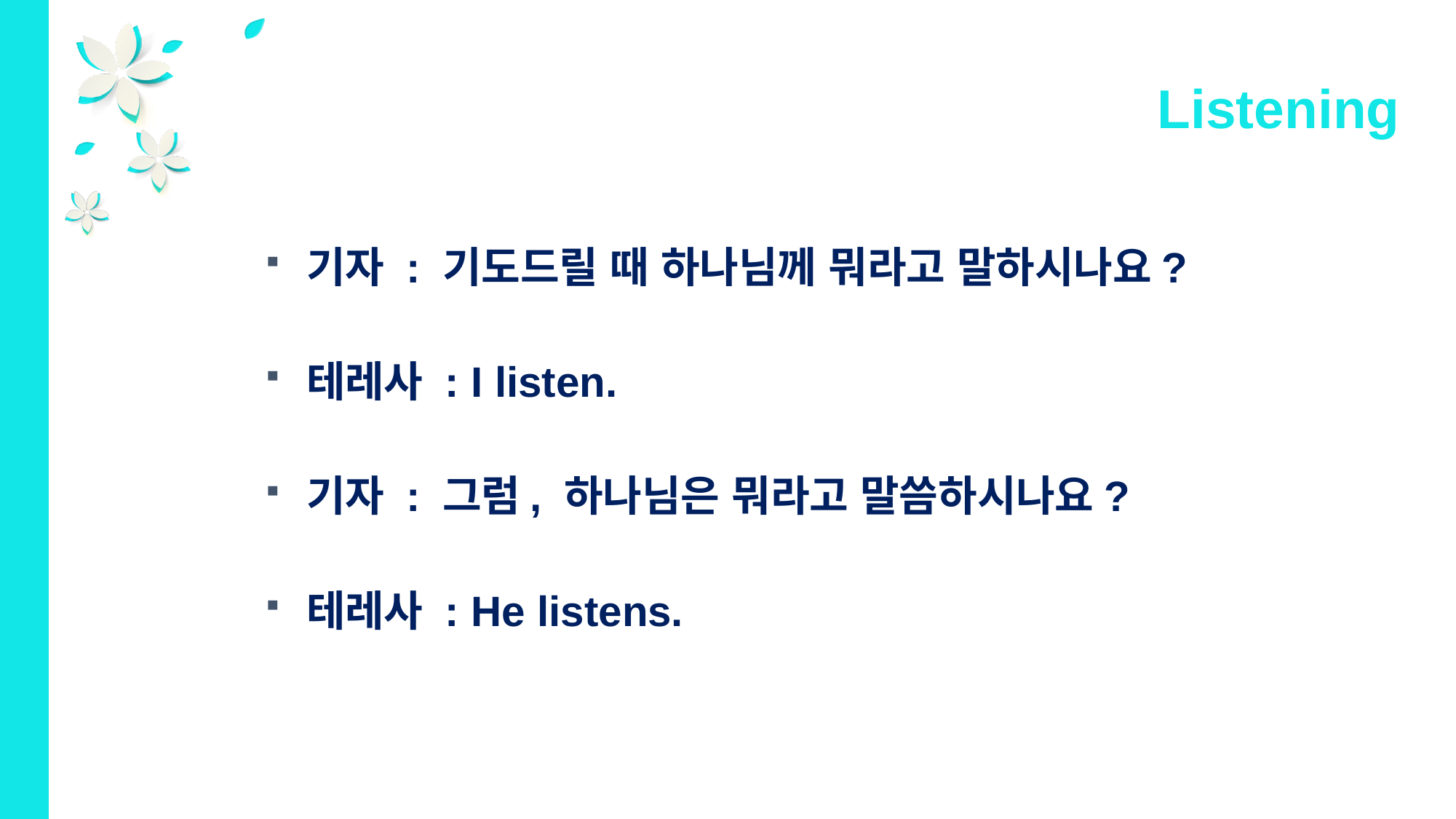

Listening
기자 : 기도드릴 때 하나님께 뭐라고 말하시나요?
테레사 : I listen.
기자 : 그럼, 하나님은 뭐라고 말씀하시나요?
테레사 : He listens.